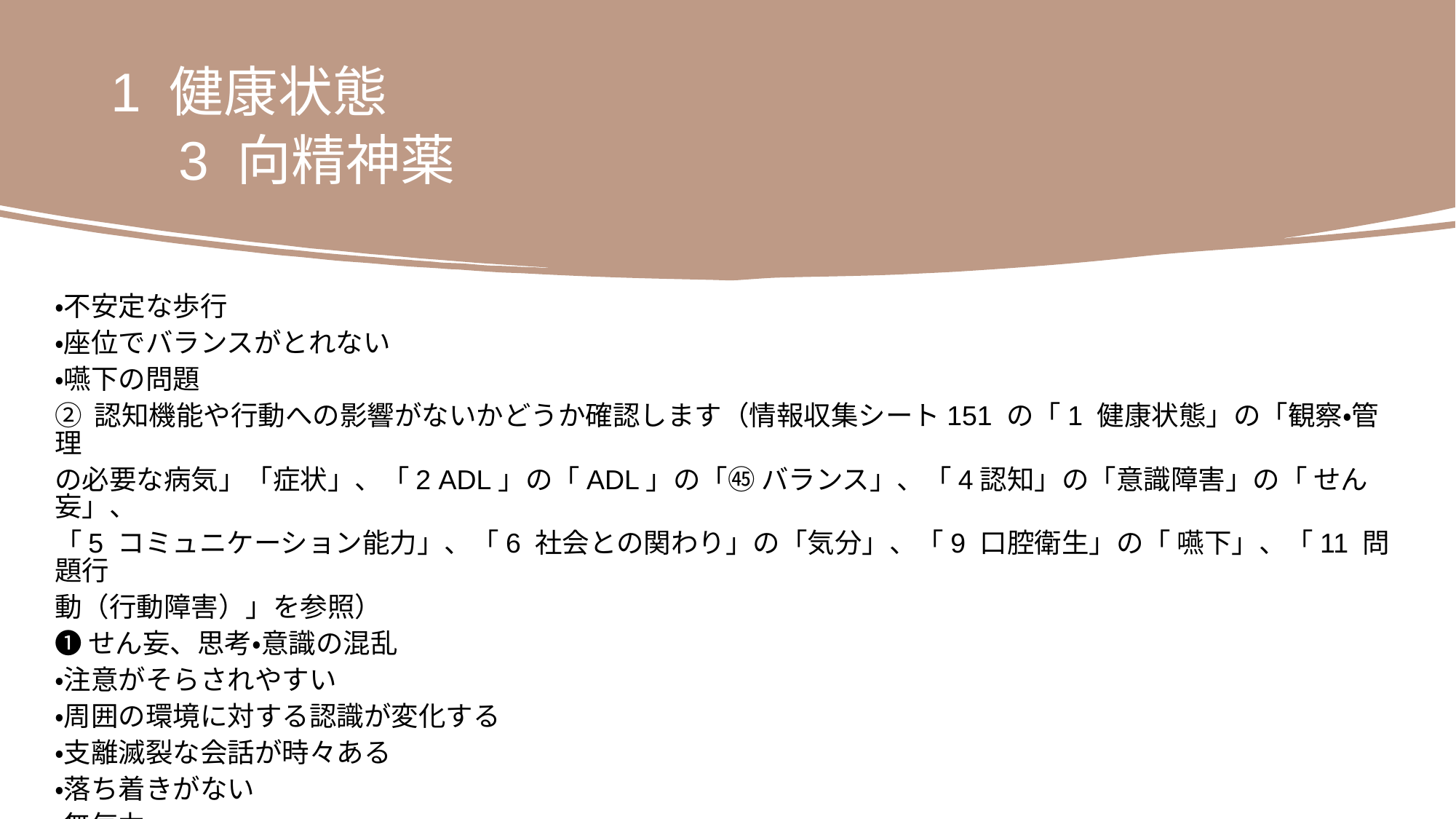

1 健康状態
　3 向精神薬

・不安定な歩行
・座位でバランスがとれない
・嚥下の問題
② 認知機能や行動への影響がないかどうか確認します（情報収集シート151 の「1 健康状態」の「観察・管理
の必要な病気」「症状」、「2 ADL」の「ADL」の「㊺ バランス」、「4認知」の「意識障害」の「 せん妄」、
「5 コミュニケーション能力」、「6 社会との関わり」の「気分」、「9 口腔衛生」の「 嚥下」、「11 問題行
動（行動障害）」を参照）
❶せん妄、思考・意識の混乱
・注意がそらされやすい
・周囲の環境に対する認識が変化する
・支離滅裂な会話が時々ある
・落ち着きがない
・無気力
・認知能力が1 日のなかで変動する